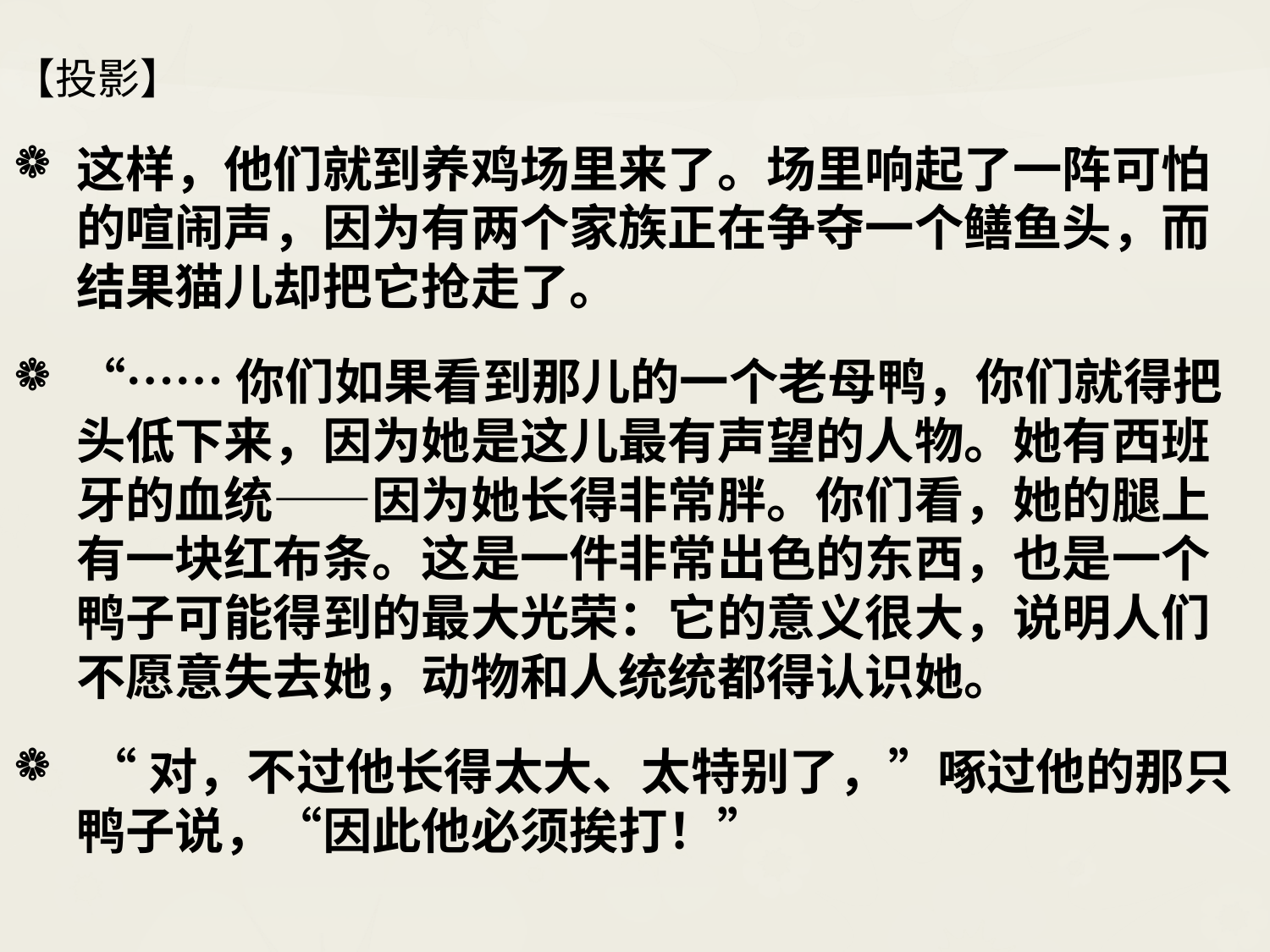

【投影】
这样，他们就到养鸡场里来了。场里响起了一阵可怕的喧闹声，因为有两个家族正在争夺一个鳝鱼头，而结果猫儿却把它抢走了。
“……你们如果看到那儿的一个老母鸭，你们就得把头低下来，因为她是这儿最有声望的人物。她有西班牙的血统——因为她长得非常胖。你们看，她的腿上有一块红布条。这是一件非常出色的东西，也是一个鸭子可能得到的最大光荣：它的意义很大，说明人们不愿意失去她，动物和人统统都得认识她。
 “对，不过他长得太大、太特别了，”啄过他的那只鸭子说，“因此他必须挨打！”